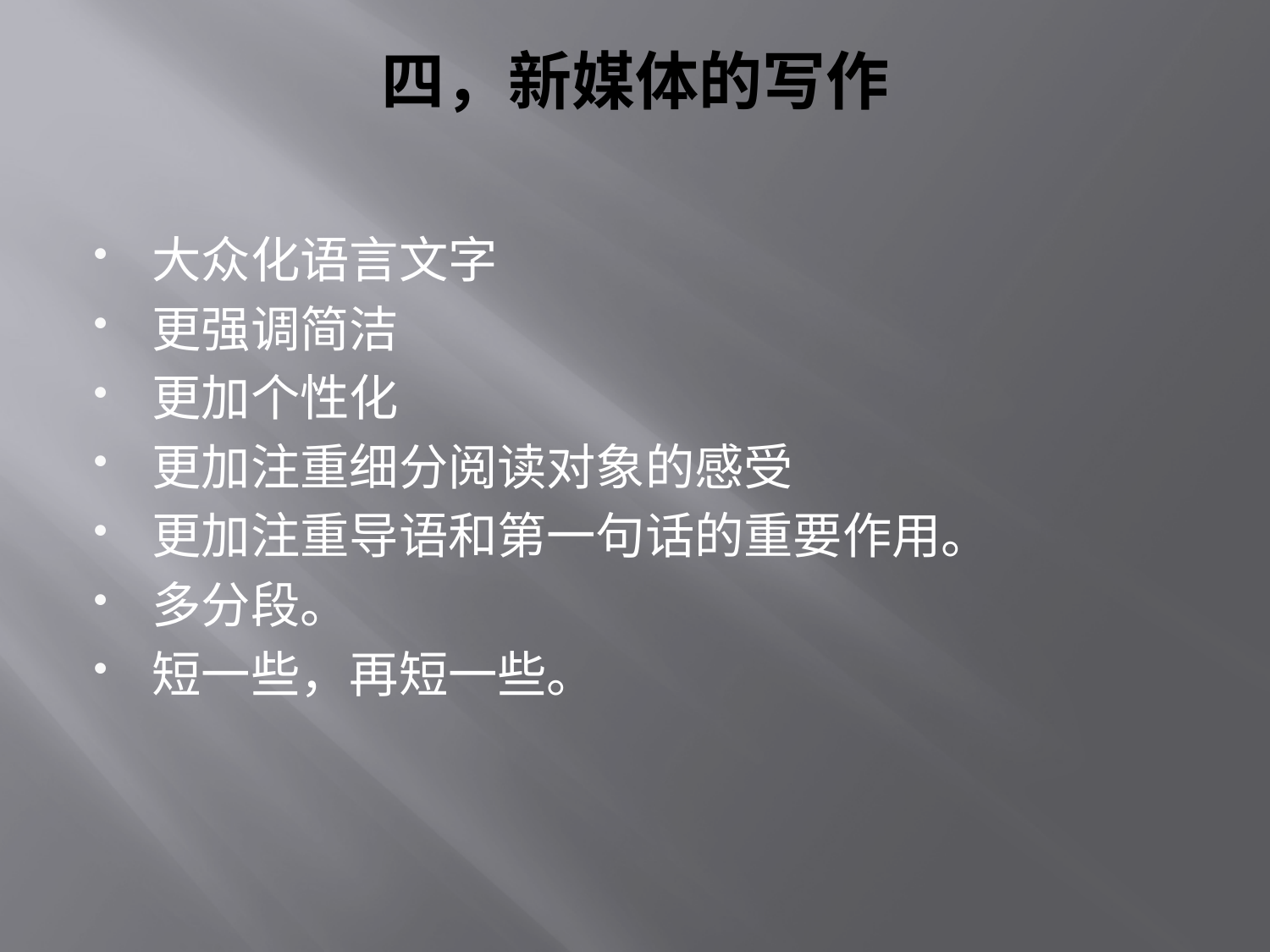

# 四，新媒体的写作
大众化语言文字
更强调简洁
更加个性化
更加注重细分阅读对象的感受
更加注重导语和第一句话的重要作用。
多分段。
短一些，再短一些。